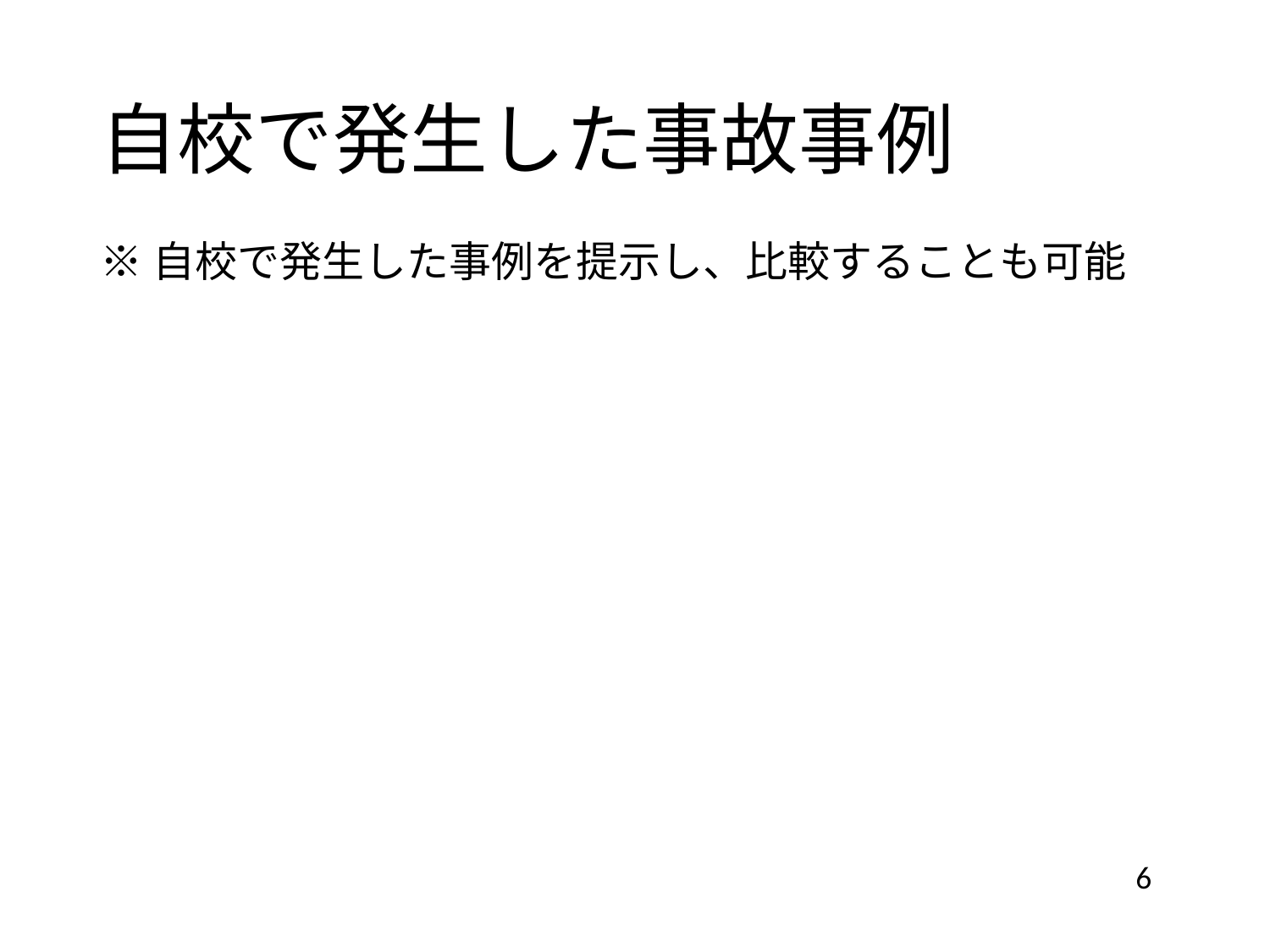

# 自校で発生した事故事例
※自校で発生した事例を提示し、比較することも可能
6